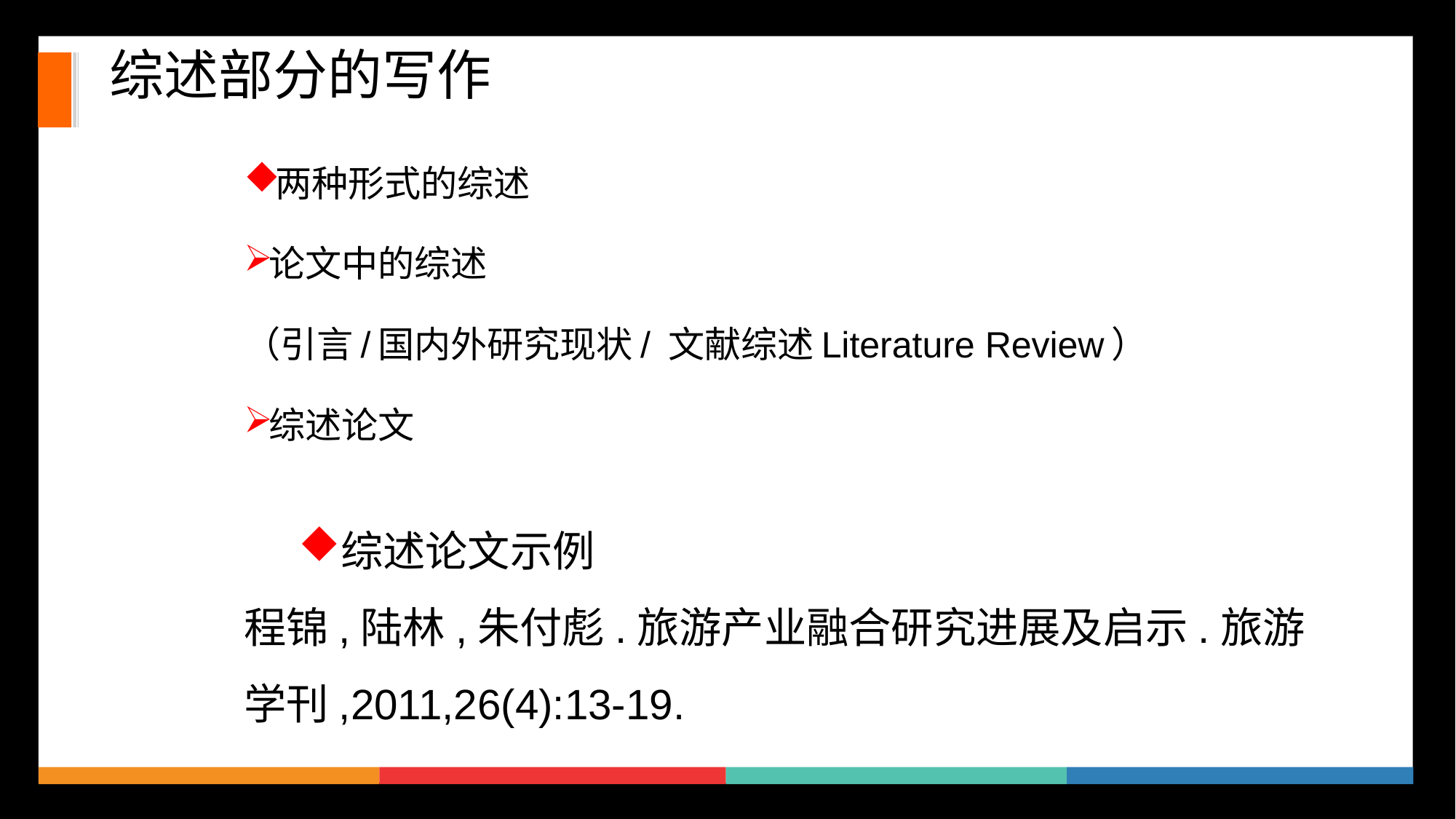

综述部分的写作

两种形式的综述
论文中的综述
（引言/国内外研究现状/ 文献综述Literature Review）
综述论文
综述论文示例
程锦,陆林,朱付彪.旅游产业融合研究进展及启示.旅游学刊,2011,26(4):13-19.